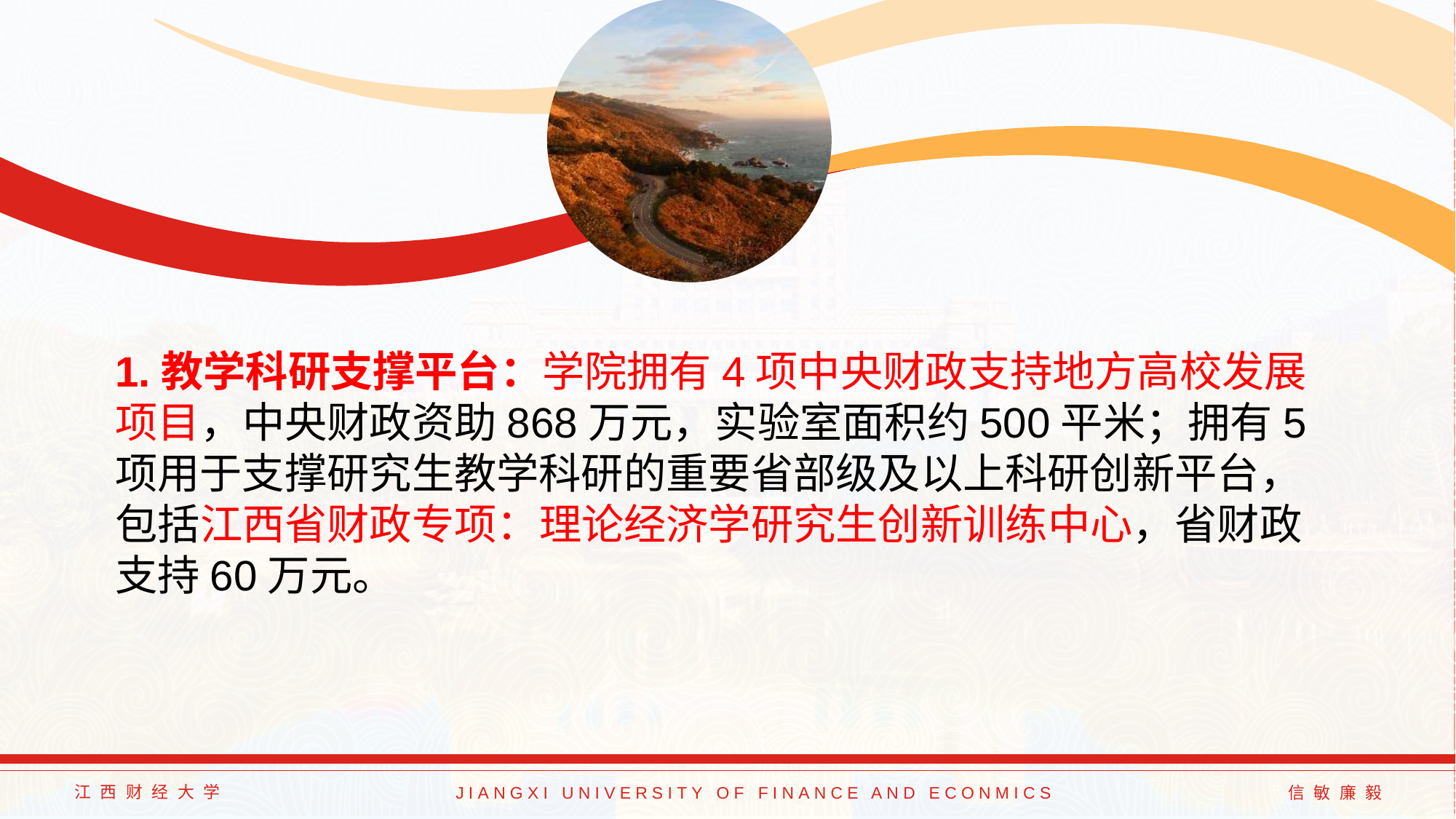

1.教学科研支撑平台：学院拥有4项中央财政支持地方高校发展项目，中央财政资助868万元，实验室面积约500平米；拥有5项用于支撑研究生教学科研的重要省部级及以上科研创新平台，包括江西省财政专项：理论经济学研究生创新训练中心，省财政支持60万元。